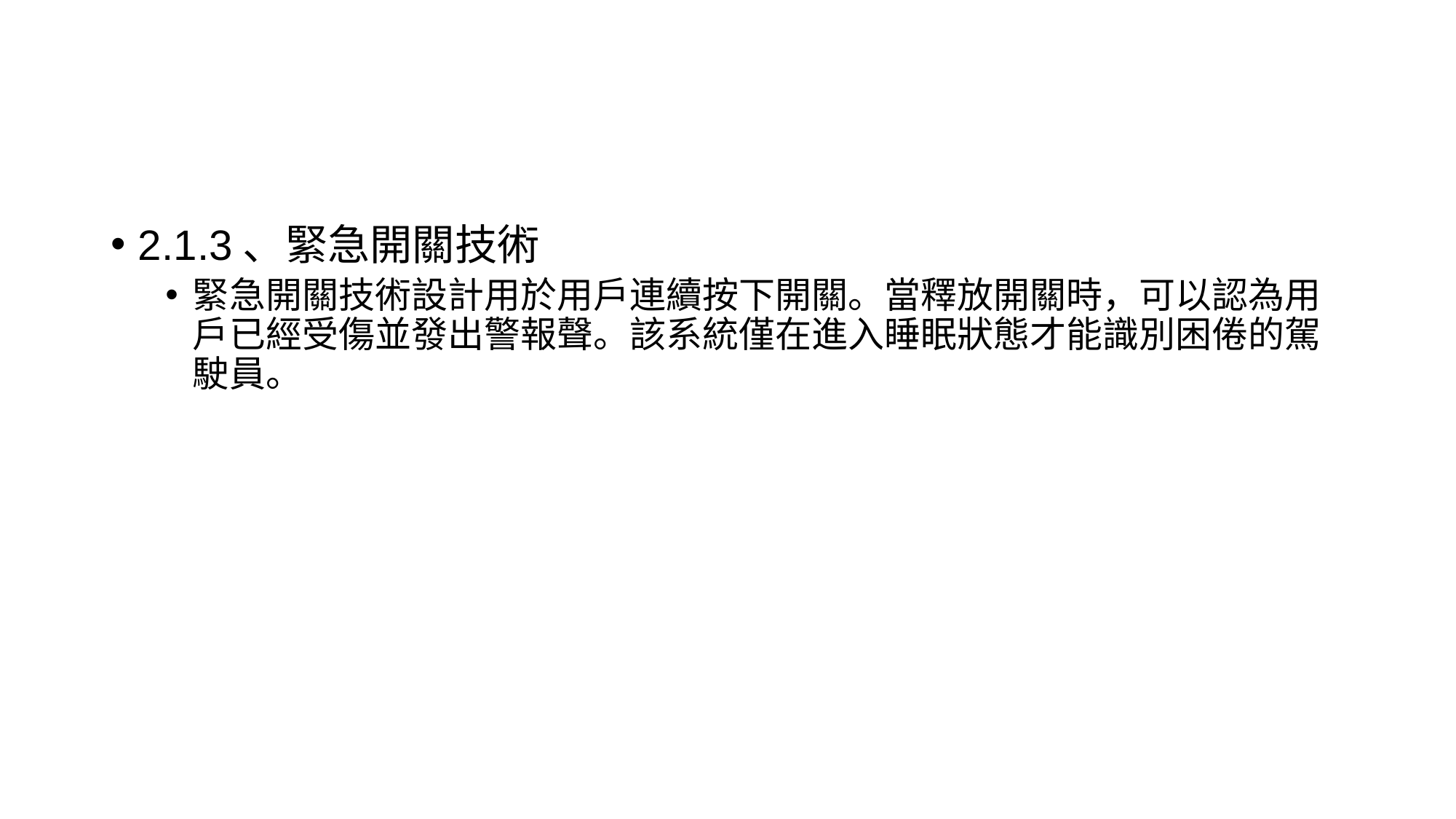

#
2.1.3、緊急開關技術
緊急開關技術設計用於用戶連續按下開關。當釋放開關時，可以認為用戶已經受傷並發出警報聲。該系統僅在進入睡眠狀態才能識別困倦的駕駛員。